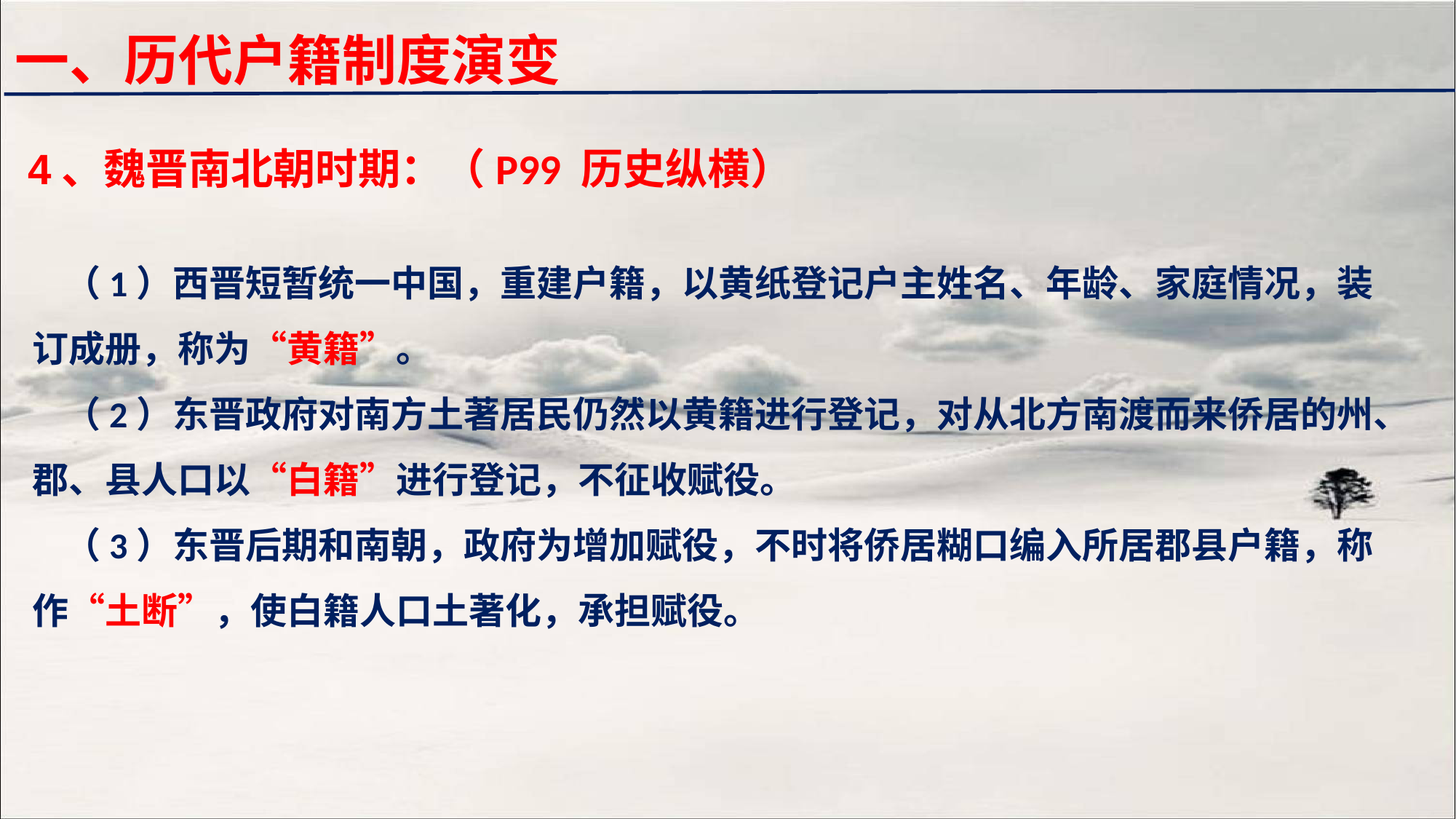

一、历代户籍制度演变
4、魏晋南北朝时期：（P99 历史纵横）
（1）西晋短暂统一中国，重建户籍，以黄纸登记户主姓名、年龄、家庭情况，装订成册，称为“黄籍”。
（2）东晋政府对南方土著居民仍然以黄籍进行登记，对从北方南渡而来侨居的州、郡、县人口以“白籍”进行登记，不征收赋役。
（3）东晋后期和南朝，政府为增加赋役，不时将侨居糊口编入所居郡县户籍，称作“土断”，使白籍人口土著化，承担赋役。